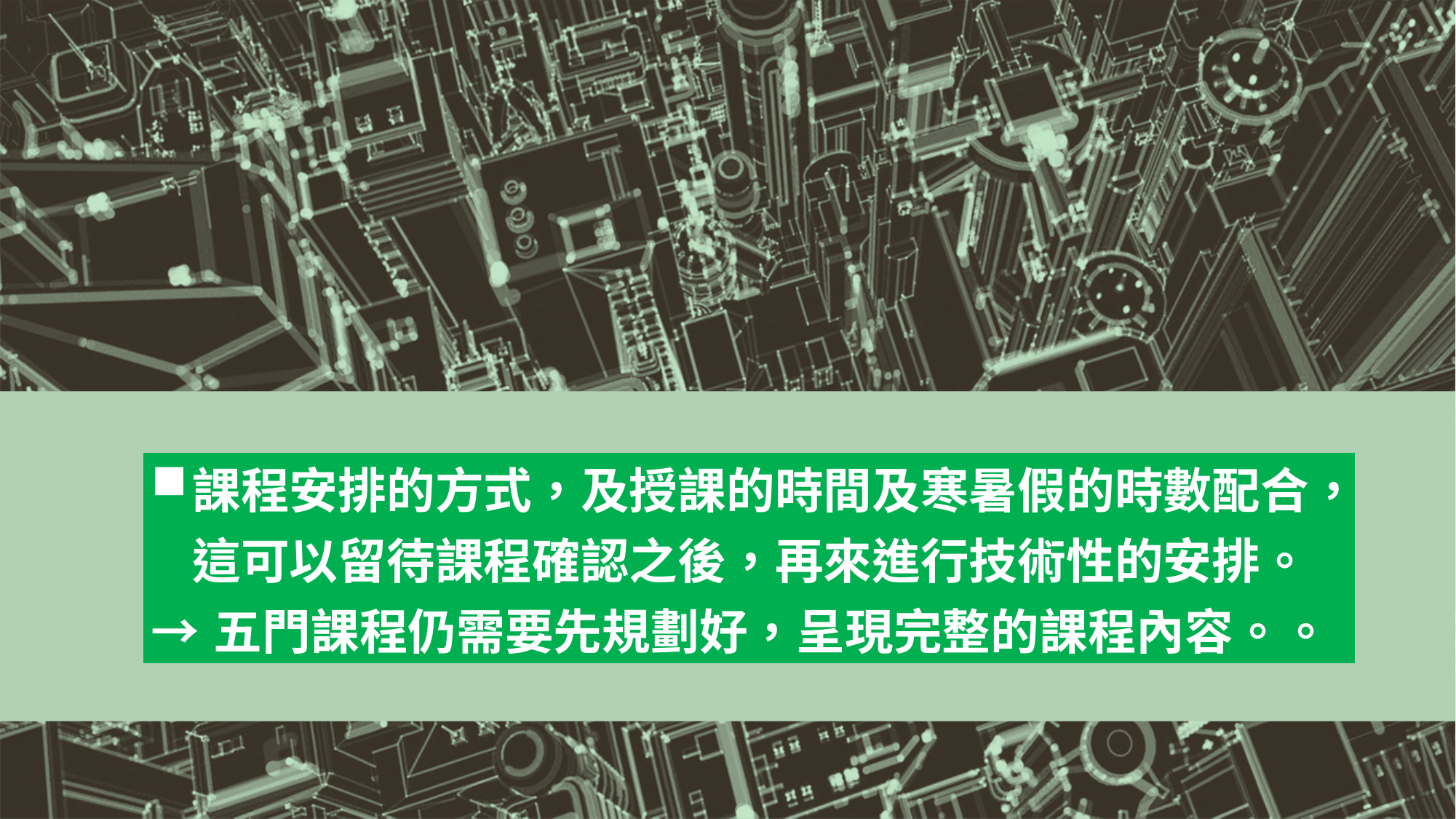

| 課程安排的方式，及授課的時間及寒暑假的時數配合，這可以留待課程確認之後，再來進行技術性的安排。 →五門課程仍需要先規劃好，呈現完整的課程內容。。 |
| --- |